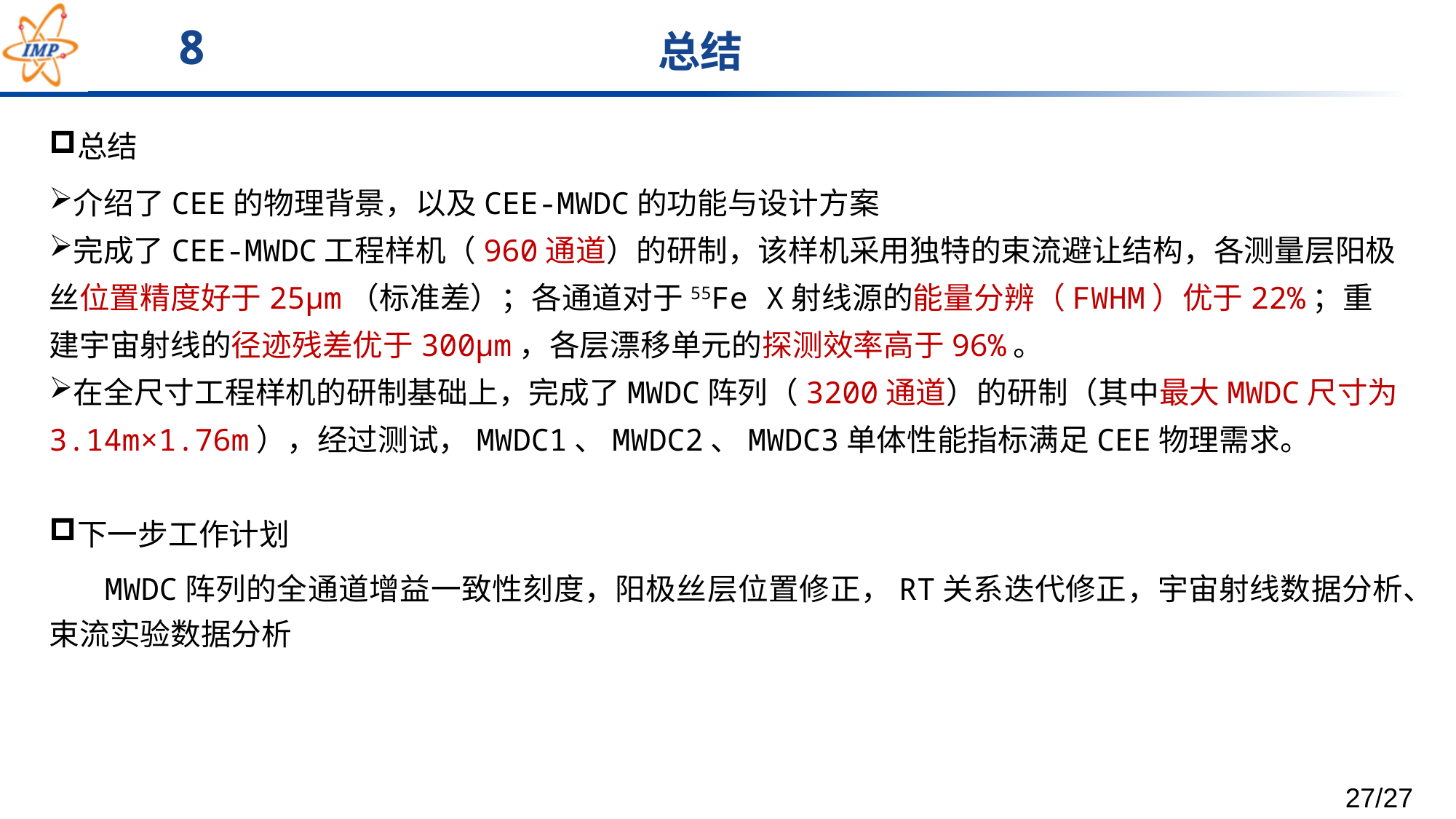

# 8
总结
总结
介绍了CEE的物理背景，以及CEE-MWDC的功能与设计方案
完成了CEE-MWDC工程样机（960通道）的研制，该样机采用独特的束流避让结构，各测量层阳极丝位置精度好于25μm（标准差）；各通道对于55Fe X射线源的能量分辨（FWHM）优于22%；重建宇宙射线的径迹残差优于300μm，各层漂移单元的探测效率高于96%。
在全尺寸工程样机的研制基础上，完成了MWDC阵列（3200通道）的研制（其中最大MWDC尺寸为3.14m×1.76m），经过测试，MWDC1、MWDC2、MWDC3单体性能指标满足CEE物理需求。

下一步工作计划
   MWDC阵列的全通道增益一致性刻度，阳极丝层位置修正，RT关系迭代修正，宇宙射线数据分析、束流实验数据分析